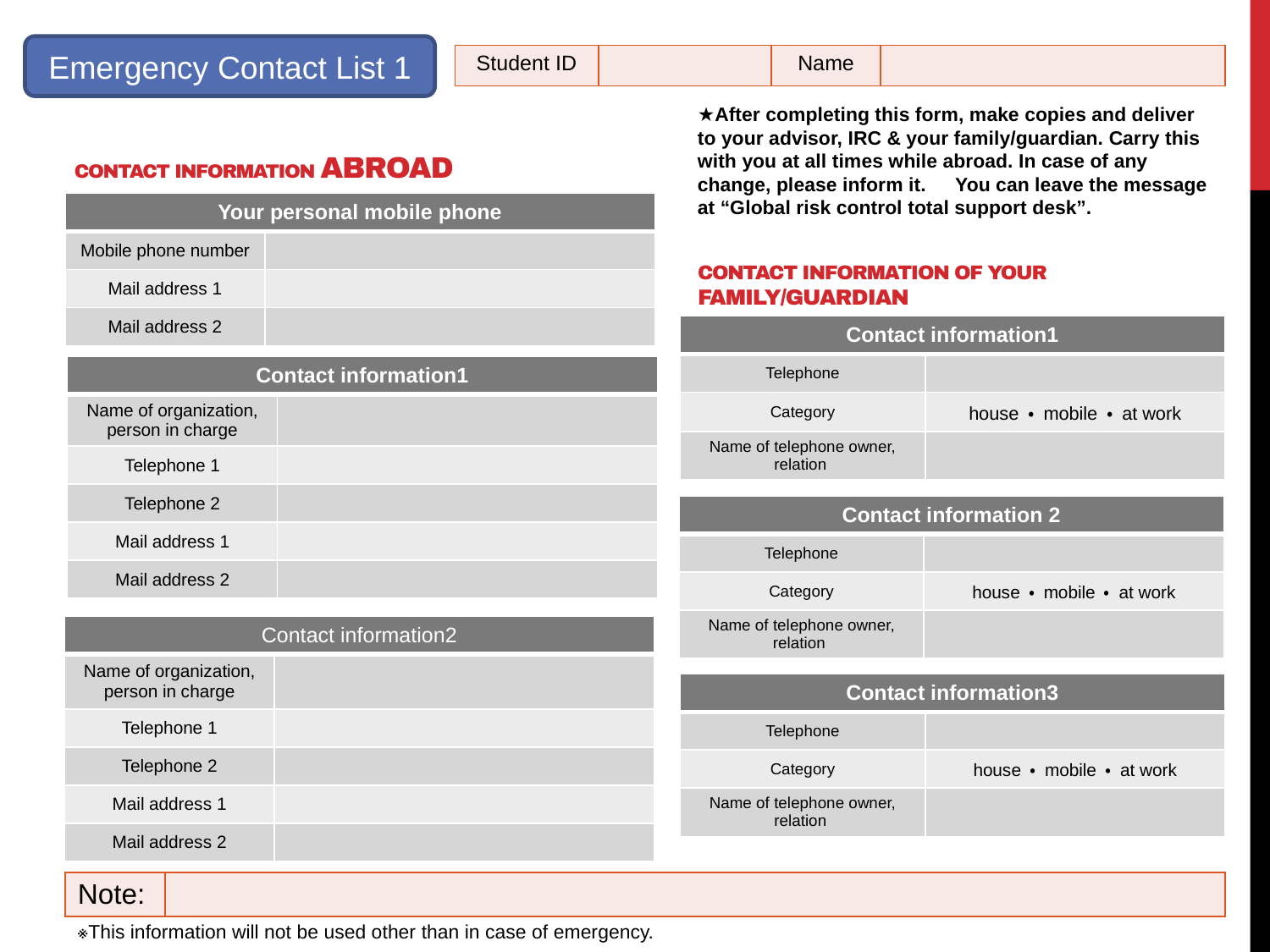

Emergency Contact List 1
| Student ID |  | Name |  |
| --- | --- | --- | --- |
★After completing this form, make copies and deliver to your advisor, IRC & your family/guardian. Carry this with you at all times while abroad. In case of any change, please inform it.　You can leave the message at “Global risk control total support desk”.
# Contact information abroad
| Your personal mobile phone |  |
| --- | --- |
| Mobile phone number |  |
| Mail address 1 |  |
| Mail address 2 |  |
Contact information of your  family/guardian
| Contact information1 |  |
| --- | --- |
| Telephone |  |
| Category | house ・ mobile ・ at work |
| Name of telephone owner, relation |  |
| Contact information1 |  |
| --- | --- |
| Name of organization, person in charge |  |
| Telephone 1 |  |
| Telephone 2 |  |
| Mail address 1 |  |
| Mail address 2 |  |
| Contact information 2 |  |
| --- | --- |
| Telephone |  |
| Category | house ・ mobile ・ at work |
| Name of telephone owner, relation |  |
| Contact information2 |  |
| --- | --- |
| Name of organization, person in charge |  |
| Telephone 1 |  |
| Telephone 2 |  |
| Mail address 1 |  |
| Mail address 2 |  |
| Contact information3 |  |
| --- | --- |
| Telephone |  |
| Category | house ・ mobile ・ at work |
| Name of telephone owner, relation |  |
| Note: |  |
| --- | --- |
※This information will not be used other than in case of emergency.